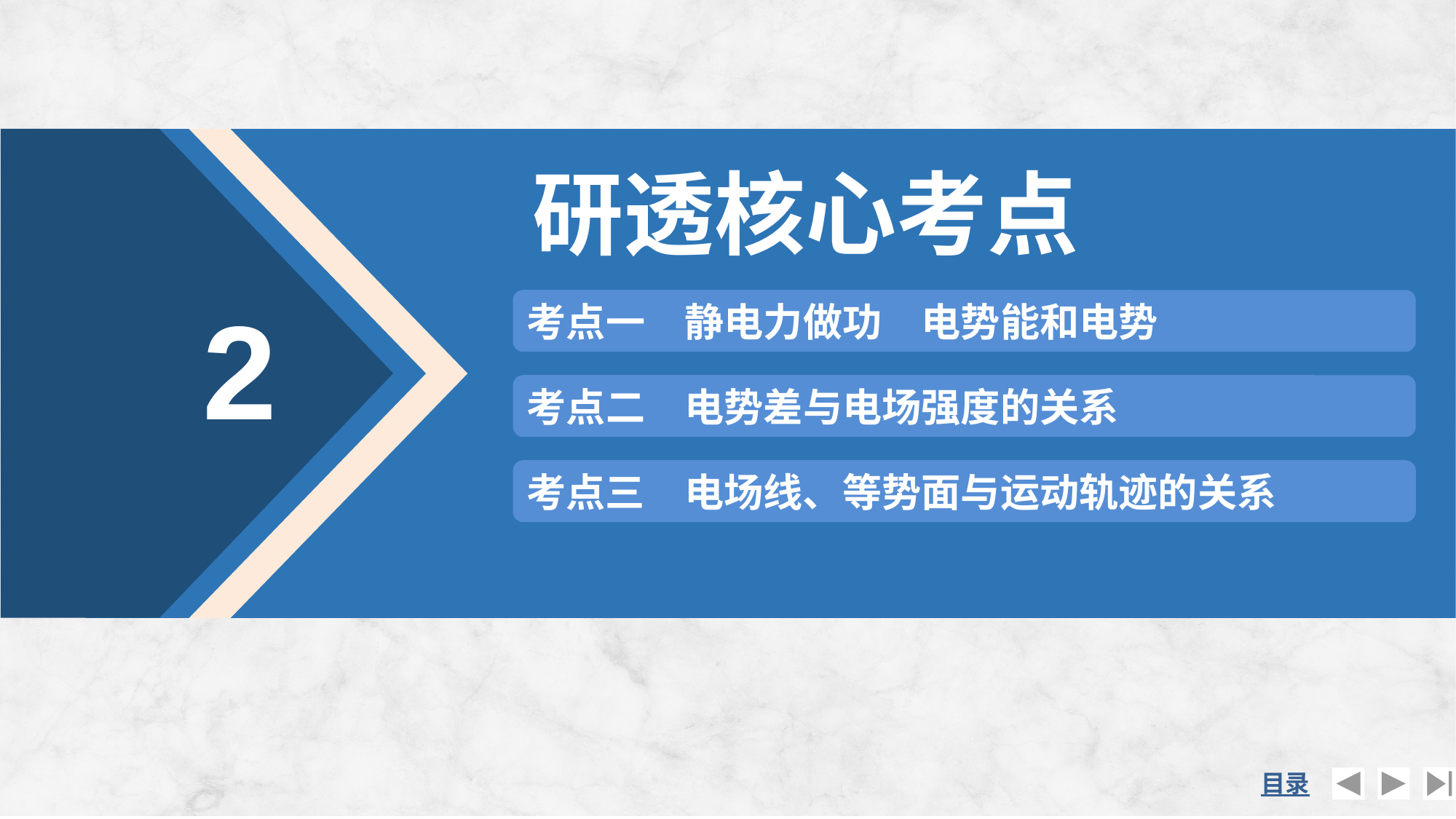

研透核心考点
2
考点一　静电力做功　电势能和电势
考点二　电势差与电场强度的关系
考点三　电场线、等势面与运动轨迹的关系